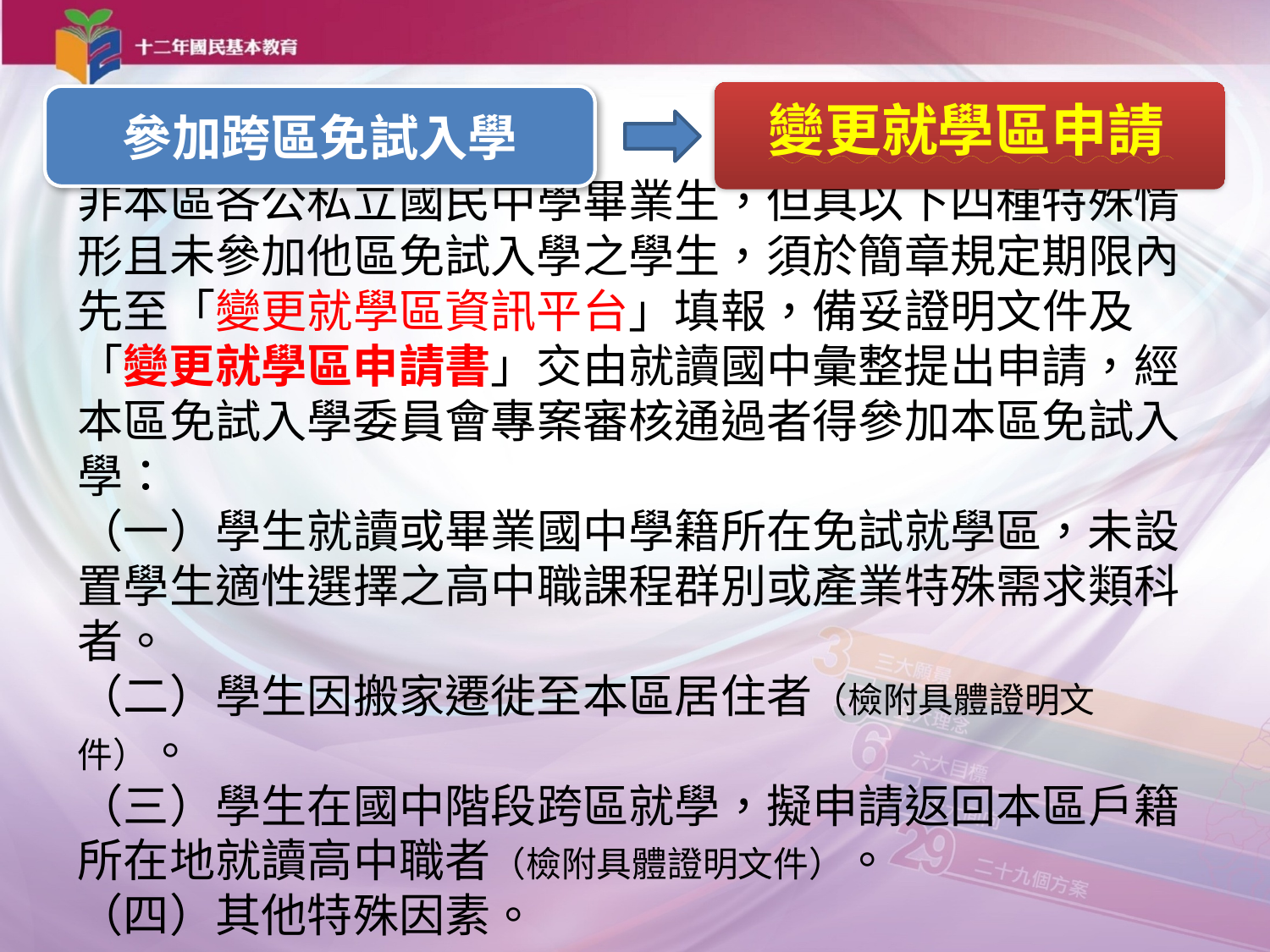

變更就學區申請
參加跨區免試入學

非本區各公私立國民中學畢業生，但具以下四種特殊情形且未參加他區免試入學之學生，須於簡章規定期限內先至「變更就學區資訊平台」填報，備妥證明文件及「變更就學區申請書」交由就讀國中彙整提出申請，經本區免試入學委員會專案審核通過者得參加本區免試入學：
（一）學生就讀或畢業國中學籍所在免試就學區，未設置學生適性選擇之高中職課程群別或產業特殊需求類科者。
（二）學生因搬家遷徙至本區居住者（檢附具體證明文件）。
（三）學生在國中階段跨區就學，擬申請返回本區戶籍所在地就讀高中職者（檢附具體證明文件）。
（四）其他特殊因素。